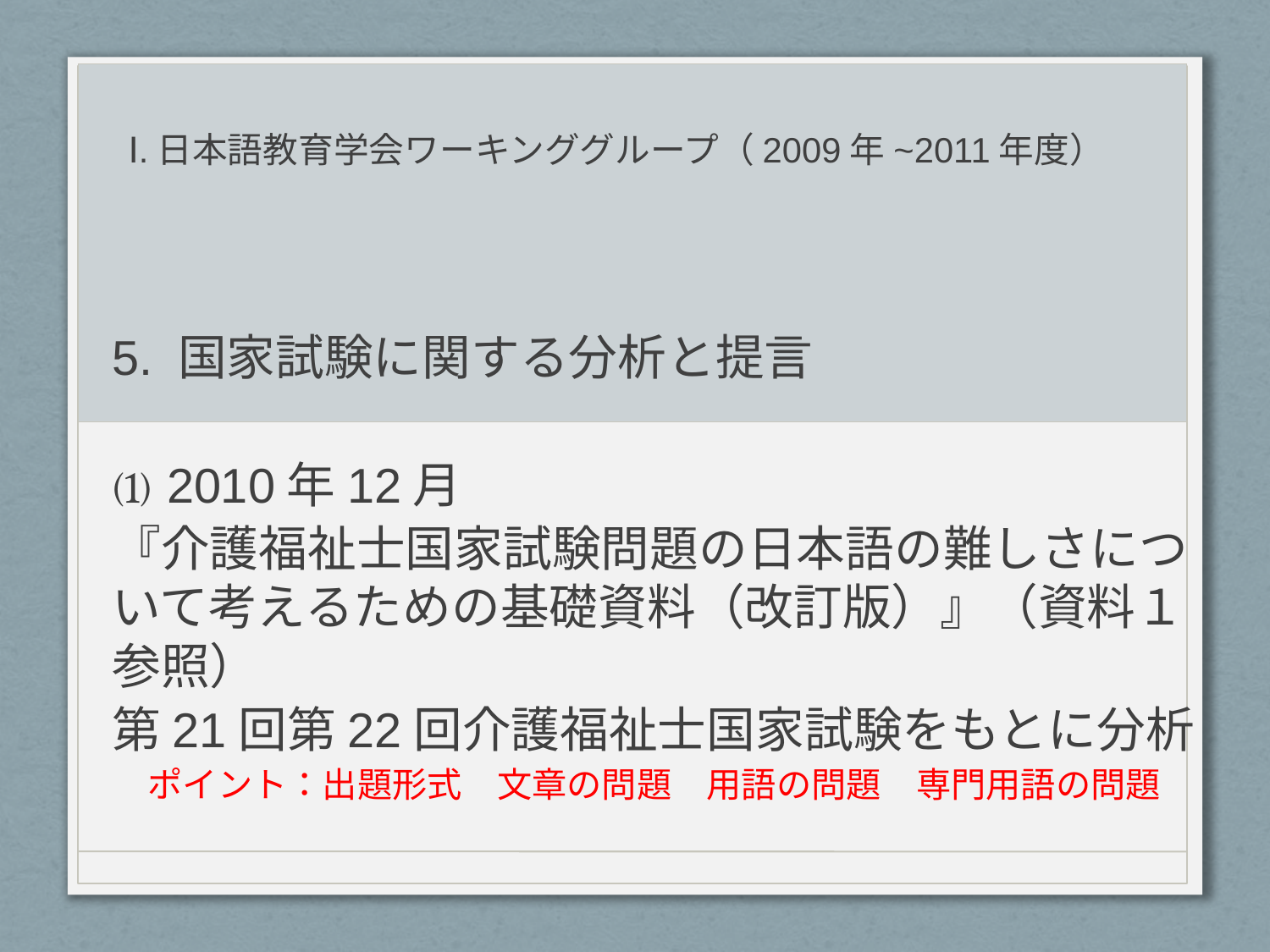

# Ⅰ.日本語教育学会ワーキンググループ（2009年~2011年度）
5. 国家試験に関する分析と提言

⑴ 2010年12月
『介護福祉士国家試験問題の日本語の難しさについて考えるための基礎資料（改訂版）』（資料１参照）
第21回第22回介護福祉士国家試験をもとに分析
ポイント：出題形式　文章の問題　用語の問題　専門用語の問題